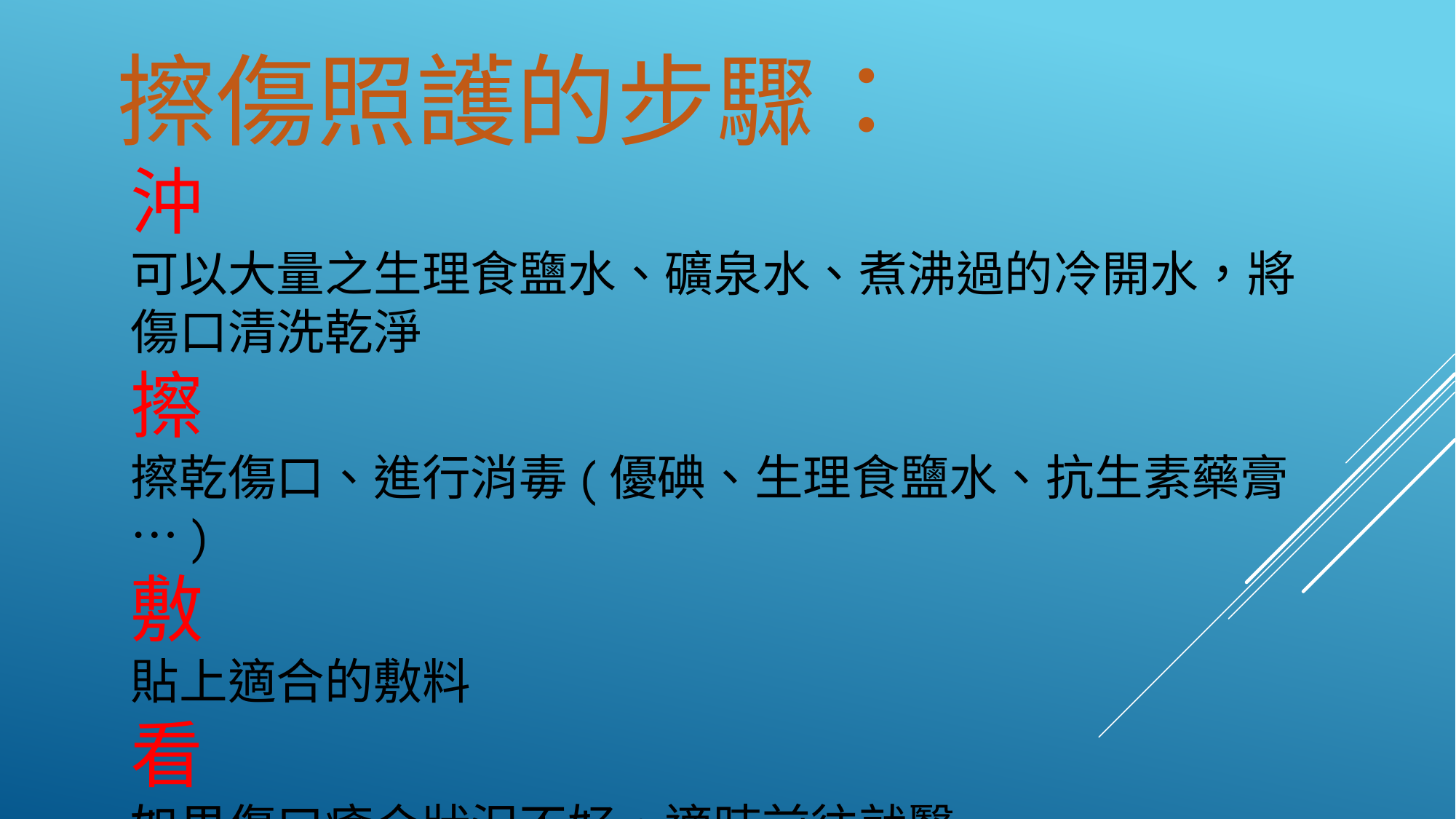

擦傷照護的步驟：
沖
可以大量之生理食鹽水、礦泉水、煮沸過的冷開水，將傷口清洗乾淨
擦
擦乾傷口、進行消毒(優碘、生理食鹽水、抗生素藥膏…)
敷
貼上適合的敷料
看
如果傷口癒合狀況不好，適時前往就醫